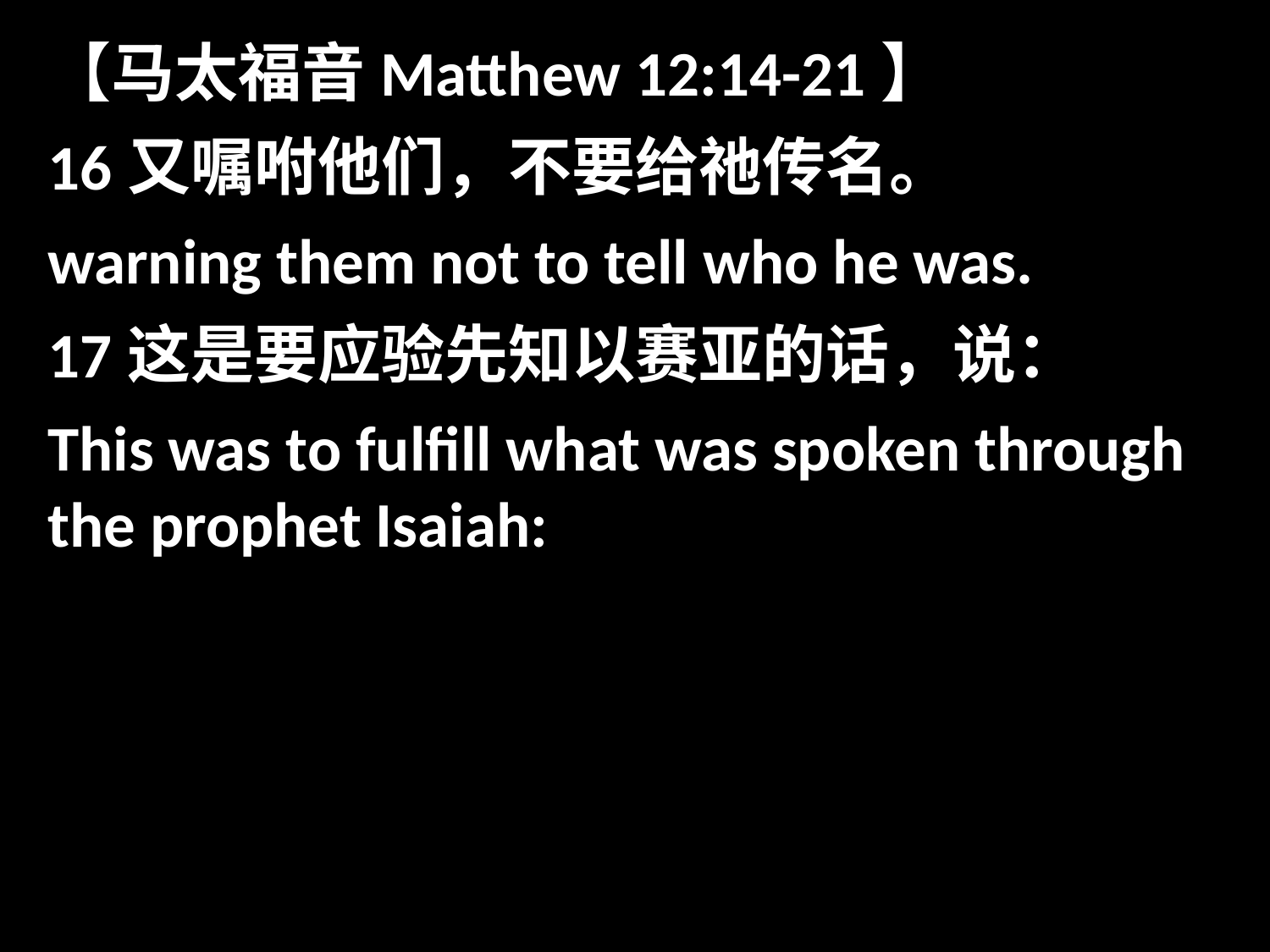

【马太福音Matthew 12:14-21】
16又嘱咐他们，不要给祂传名。
warning them not to tell who he was.
17这是要应验先知以赛亚的话，说：
This was to fulfill what was spoken through the prophet Isaiah: